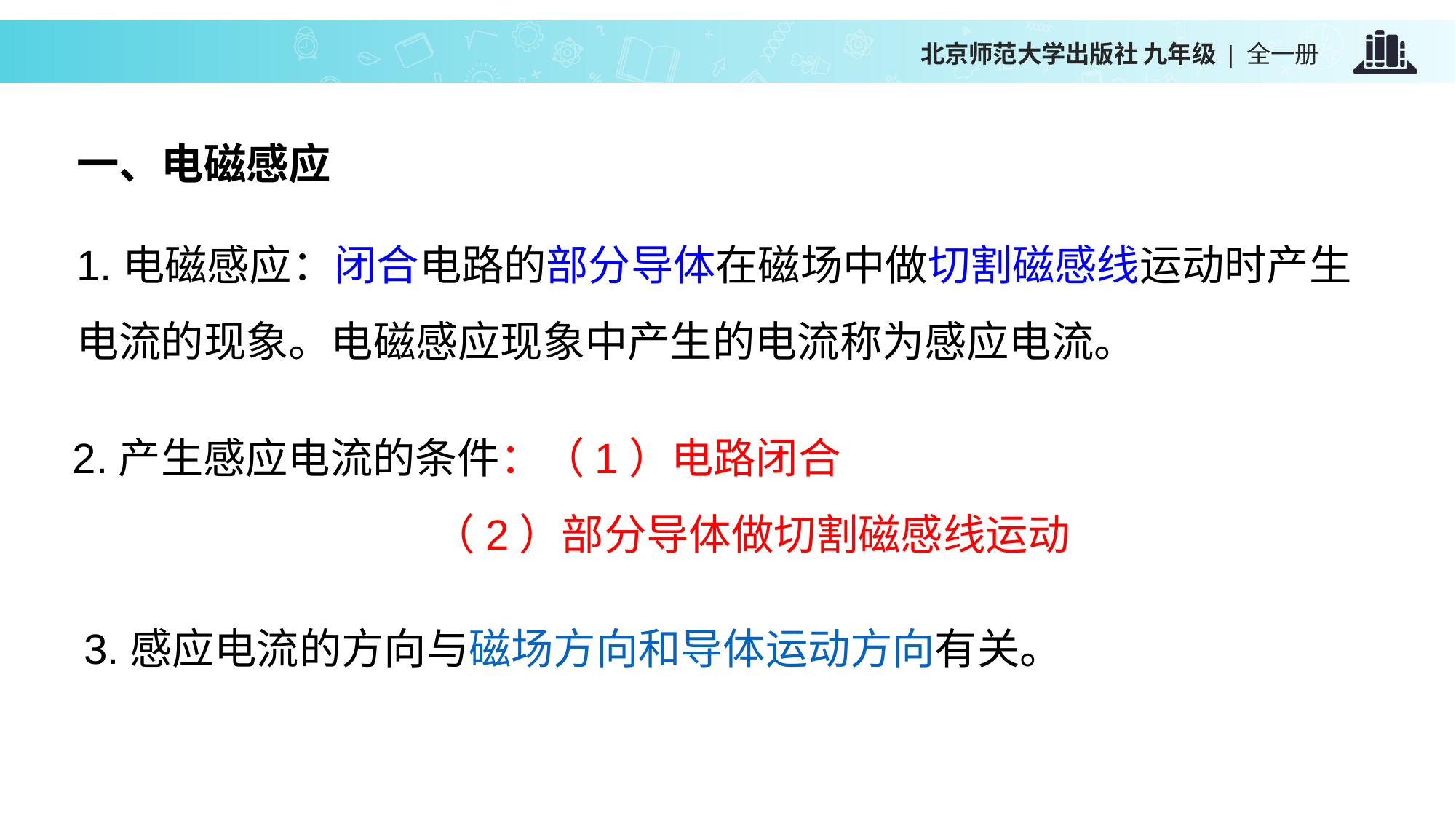

一、电磁感应
1.电磁感应：闭合电路的部分导体在磁场中做切割磁感线运动时产生电流的现象。电磁感应现象中产生的电流称为感应电流。
2.产生感应电流的条件：（1）电路闭合
                                     （2）部分导体做切割磁感线运动
3.感应电流的方向与磁场方向和导体运动方向有关。